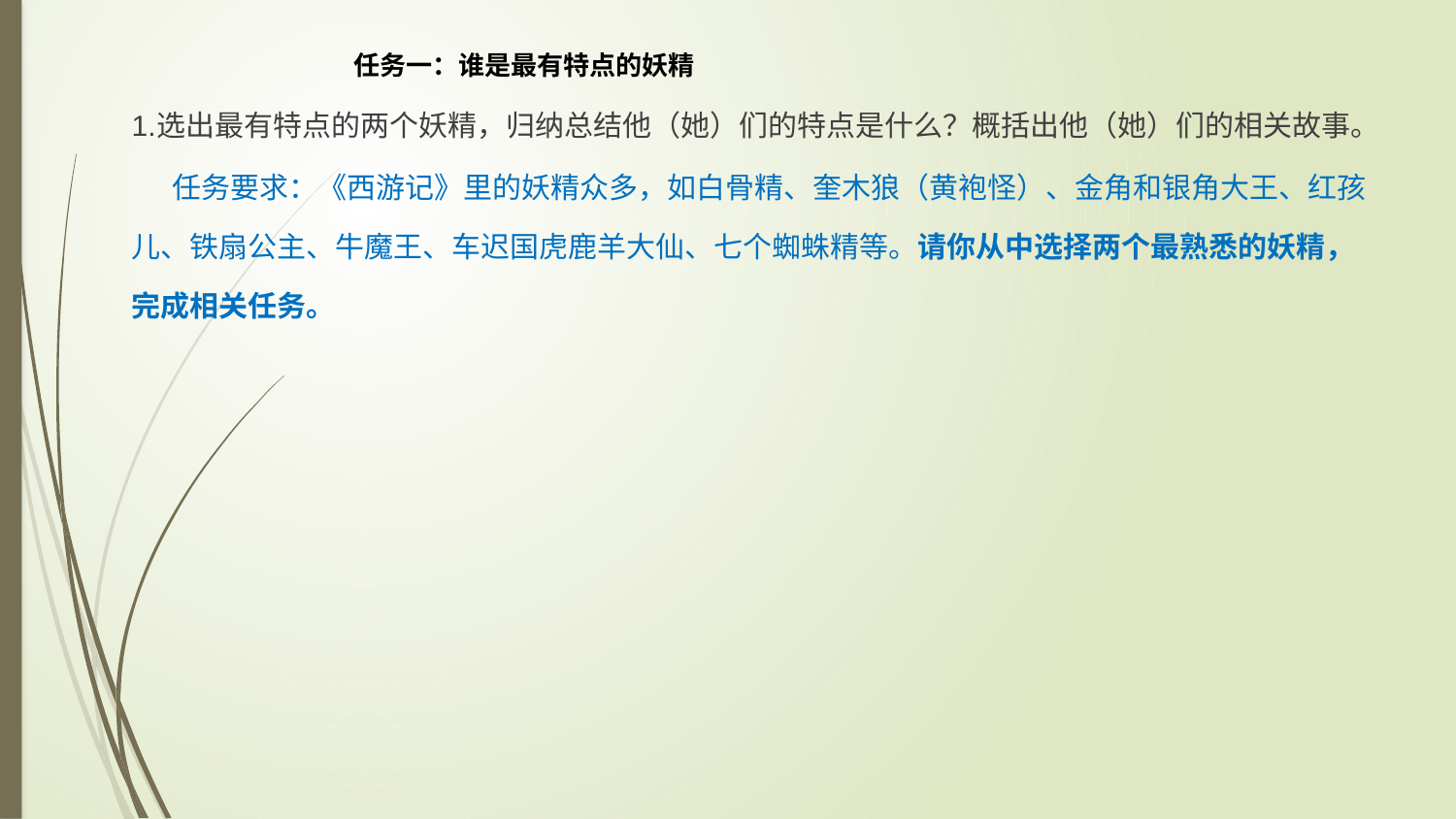

任务一：谁是最有特点的妖精
1.选出最有特点的两个妖精，归纳总结他（她）们的特点是什么？概括出他（她）们的相关故事。
      任务要求：《西游记》里的妖精众多，如白骨精、奎木狼（黄袍怪）、金角和银角大王、红孩儿、铁扇公主、牛魔王、车迟国虎鹿羊大仙、七个蜘蛛精等。请你从中选择两个最熟悉的妖精，完成相关任务。